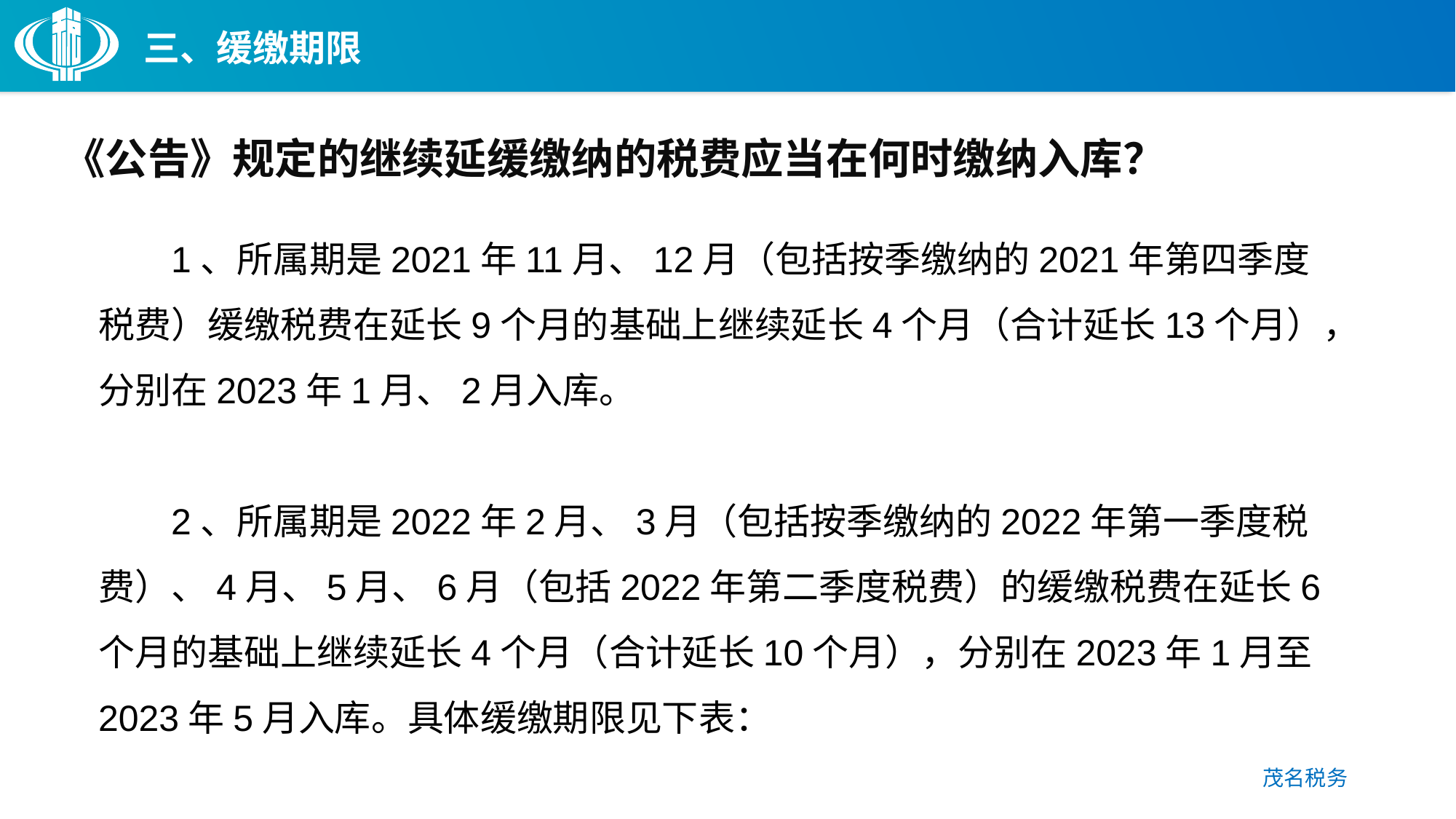

三、缓缴期限
《公告》规定的继续延缓缴纳的税费应当在何时缴纳入库？
1、所属期是2021年11月、12月（包括按季缴纳的2021年第四季度税费）缓缴税费在延长9个月的基础上继续延长4个月（合计延长13个月），分别在2023年1月、2月入库。

2、所属期是2022年2月、3月（包括按季缴纳的2022年第一季度税费）、4月、5月、6月（包括2022年第二季度税费）的缓缴税费在延长6个月的基础上继续延长4个月（合计延长10个月），分别在2023年1月至2023年5月入库。具体缓缴期限见下表：